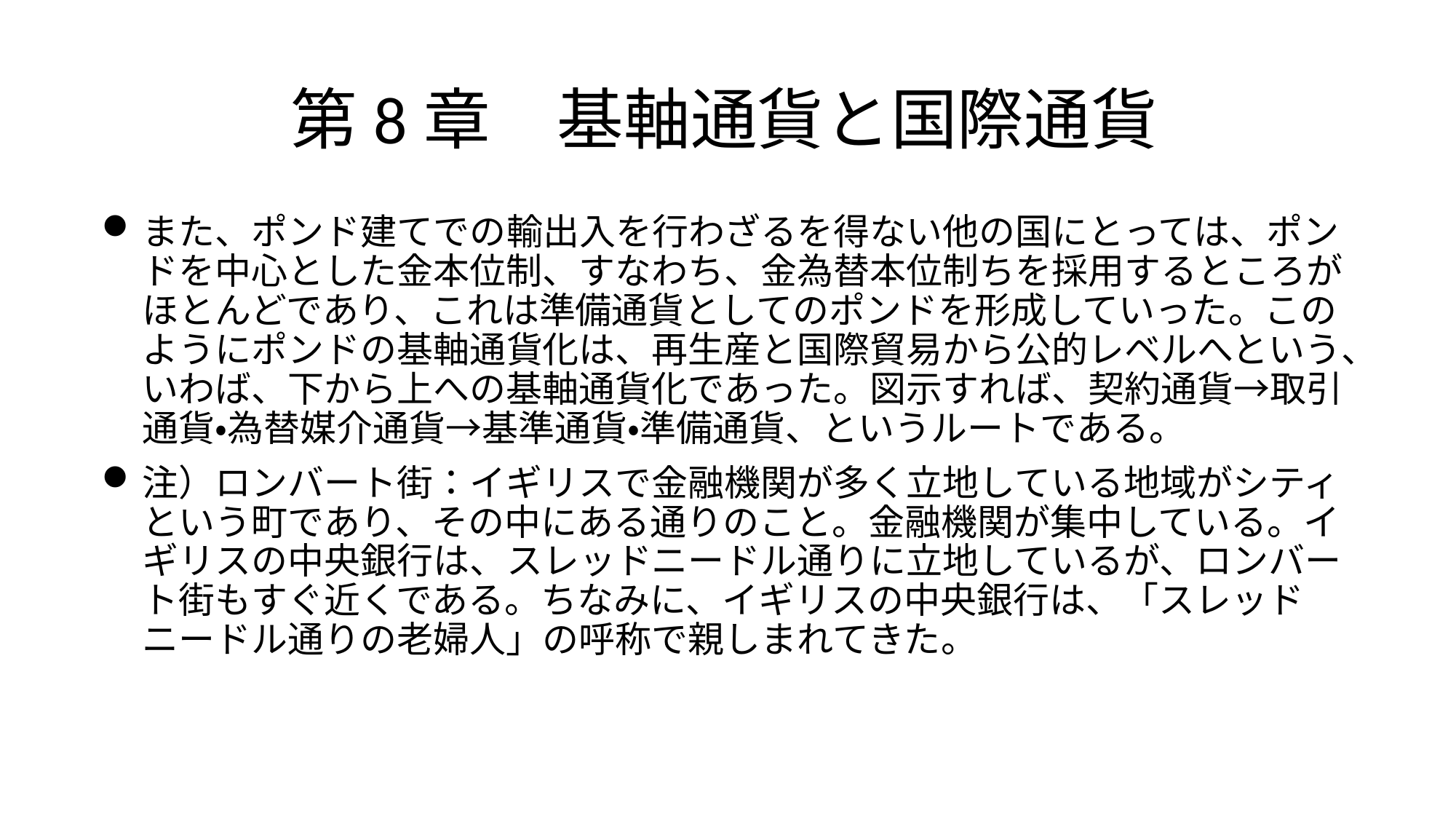

# 第8章　基軸通貨と国際通貨
また、ポンド建てでの輸出入を行わざるを得ない他の国にとっては、ポンドを中心とした金本位制、すなわち、金為替本位制ちを採用するところがほとんどであり、これは準備通貨としてのポンドを形成していった。このようにポンドの基軸通貨化は、再生産と国際貿易から公的レベルへという、いわば、下から上への基軸通貨化であった。図示すれば、契約通貨→取引通貨・為替媒介通貨→基準通貨・準備通貨、というルートである。
注）ロンバート街：イギリスで金融機関が多く立地している地域がシティという町であり、その中にある通りのこと。金融機関が集中している。イギリスの中央銀行は、スレッドニードル通りに立地しているが、ロンバート街もすぐ近くである。ちなみに、イギリスの中央銀行は、「スレッドニードル通りの老婦人」の呼称で親しまれてきた。